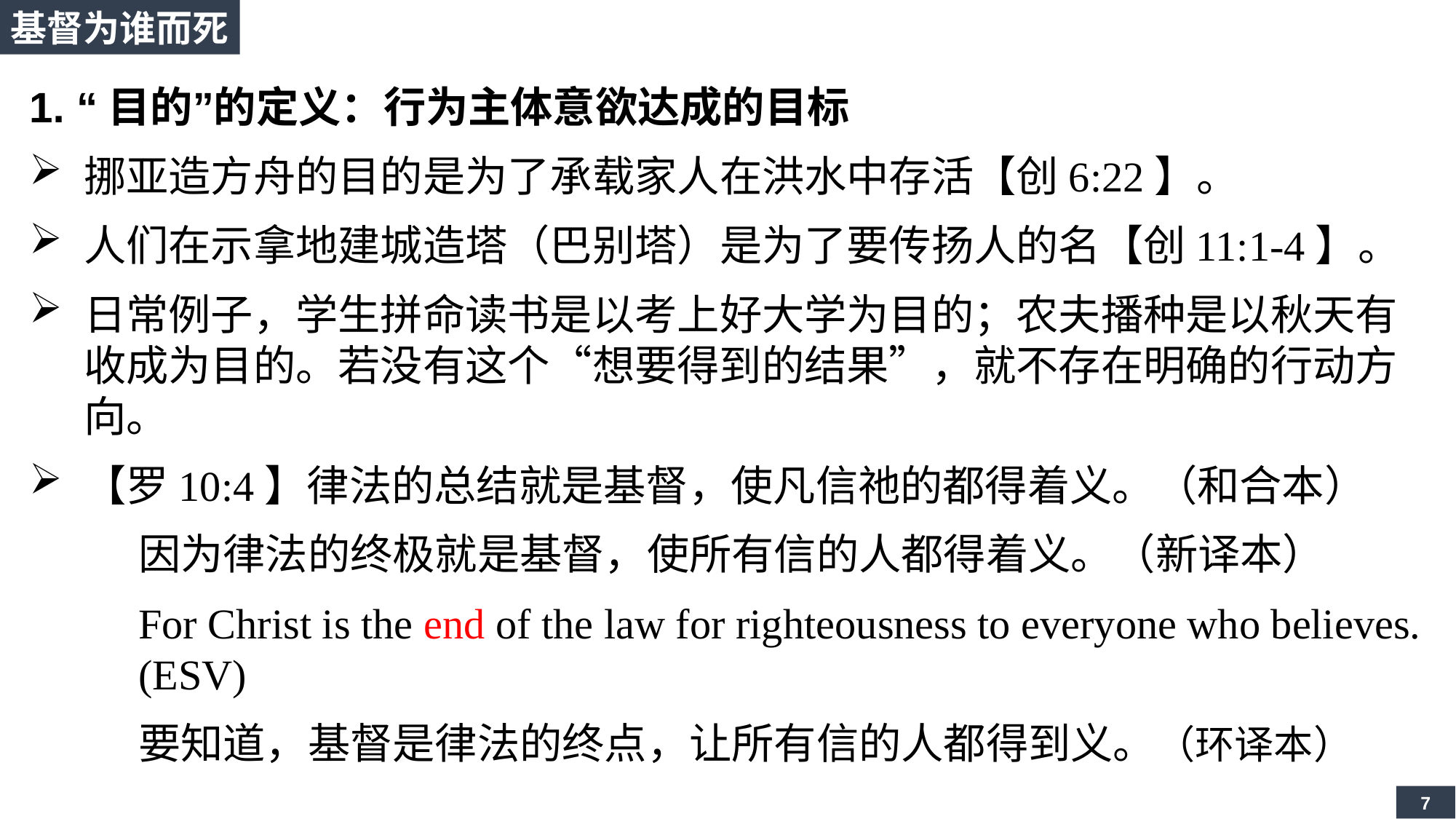

基督为谁而死
1. “目的”的定义：行为主体意欲达成的目标
挪亚造方舟的目的是为了承载家人在洪水中存活【创6:22】。
人们在示拿地建城造塔（巴别塔）是为了要传扬人的名【创11:1-4】。
日常例子，学生拼命读书是以考上好大学为目的；农夫播种是以秋天有收成为目的。若没有这个“想要得到的结果”，就不存在明确的行动方向。
【罗10:4】律法的总结就是基督，使凡信祂的都得着义。（和合本）
	因为律法的终极就是基督，使所有信的人都得着义。（新译本）
	For Christ is the end of the law for righteousness to everyone who believes. 	(ESV)
	要知道，基督是律法的终点，让所有信的人都得到义。（环译本）
7